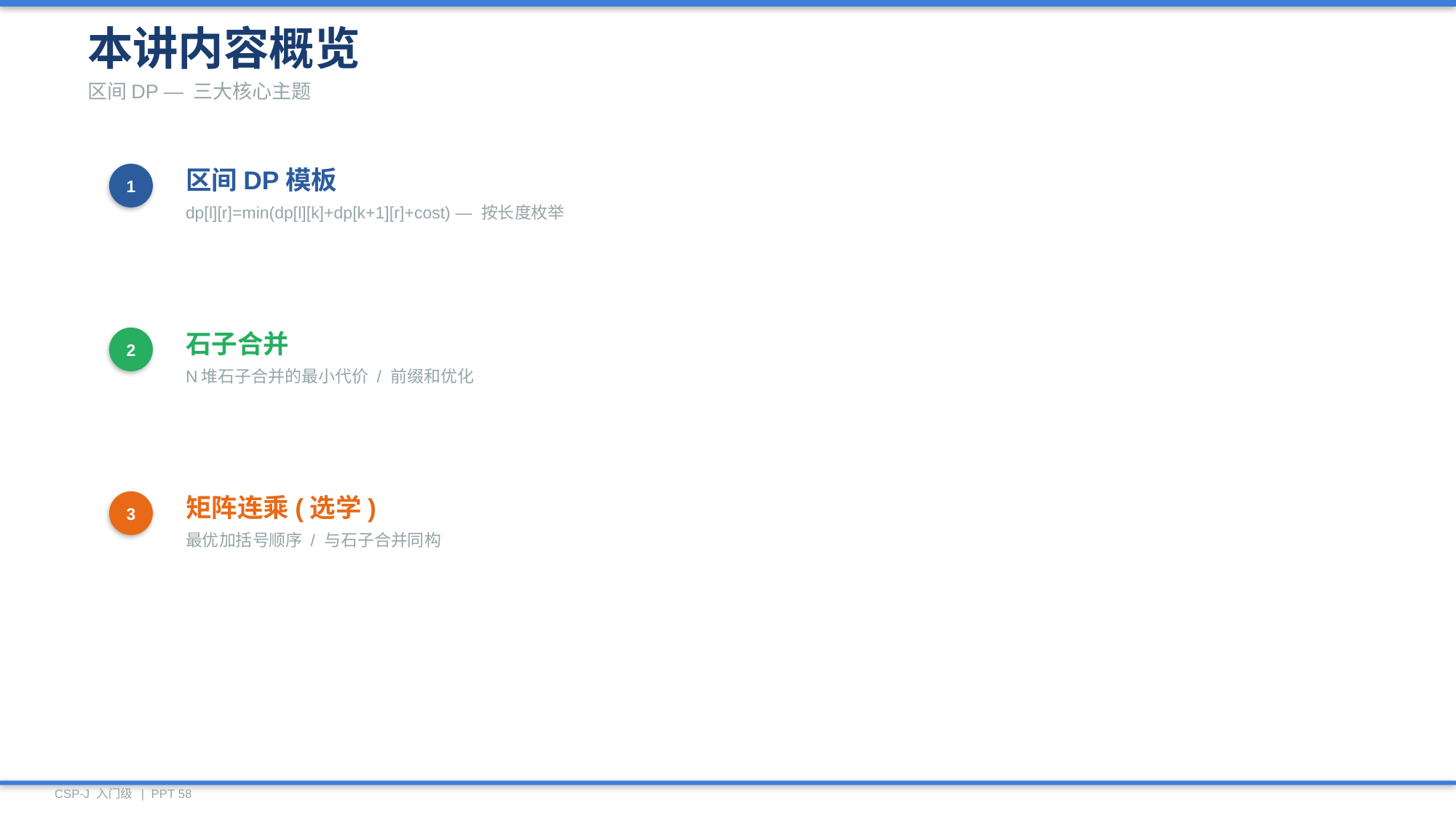

本讲内容概览
区间DP — 三大核心主题
1
区间DP模板
dp[l][r]=min(dp[l][k]+dp[k+1][r]+cost) — 按长度枚举
2
石子合并
N堆石子合并的最小代价 / 前缀和优化
3
矩阵连乘(选学)
最优加括号顺序 / 与石子合并同构

CSP-J 入门级  |  PPT 58